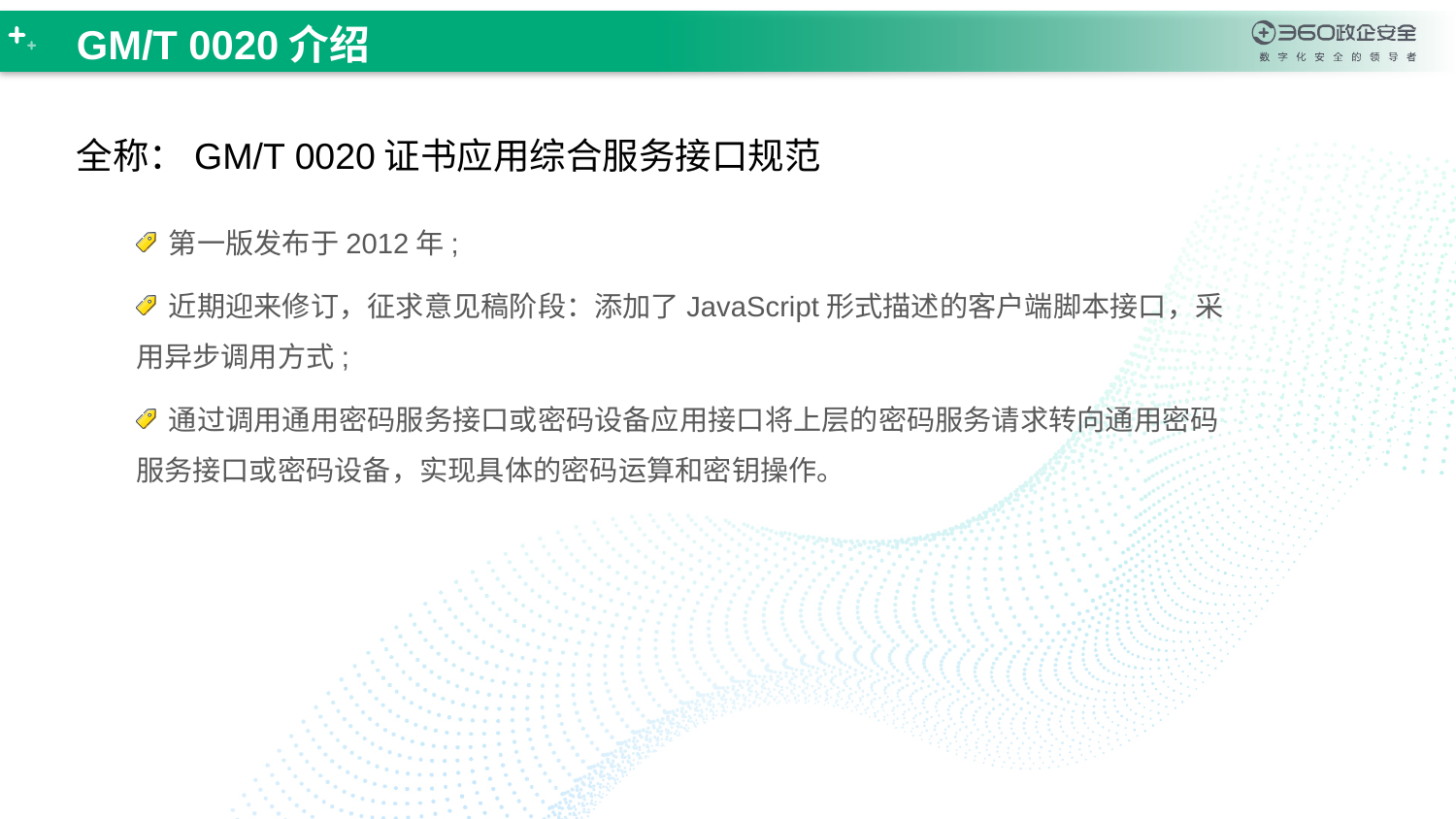

GM/T 0020介绍
全称：GM/T 0020证书应用综合服务接口规范
 第一版发布于2012年;
 近期迎来修订，征求意见稿阶段：添加了JavaScript形式描述的客户端脚本接口，采用异步调用方式;
 通过调用通用密码服务接口或密码设备应用接口将上层的密码服务请求转向通用密码服务接口或密码设备，实现具体的密码运算和密钥操作。